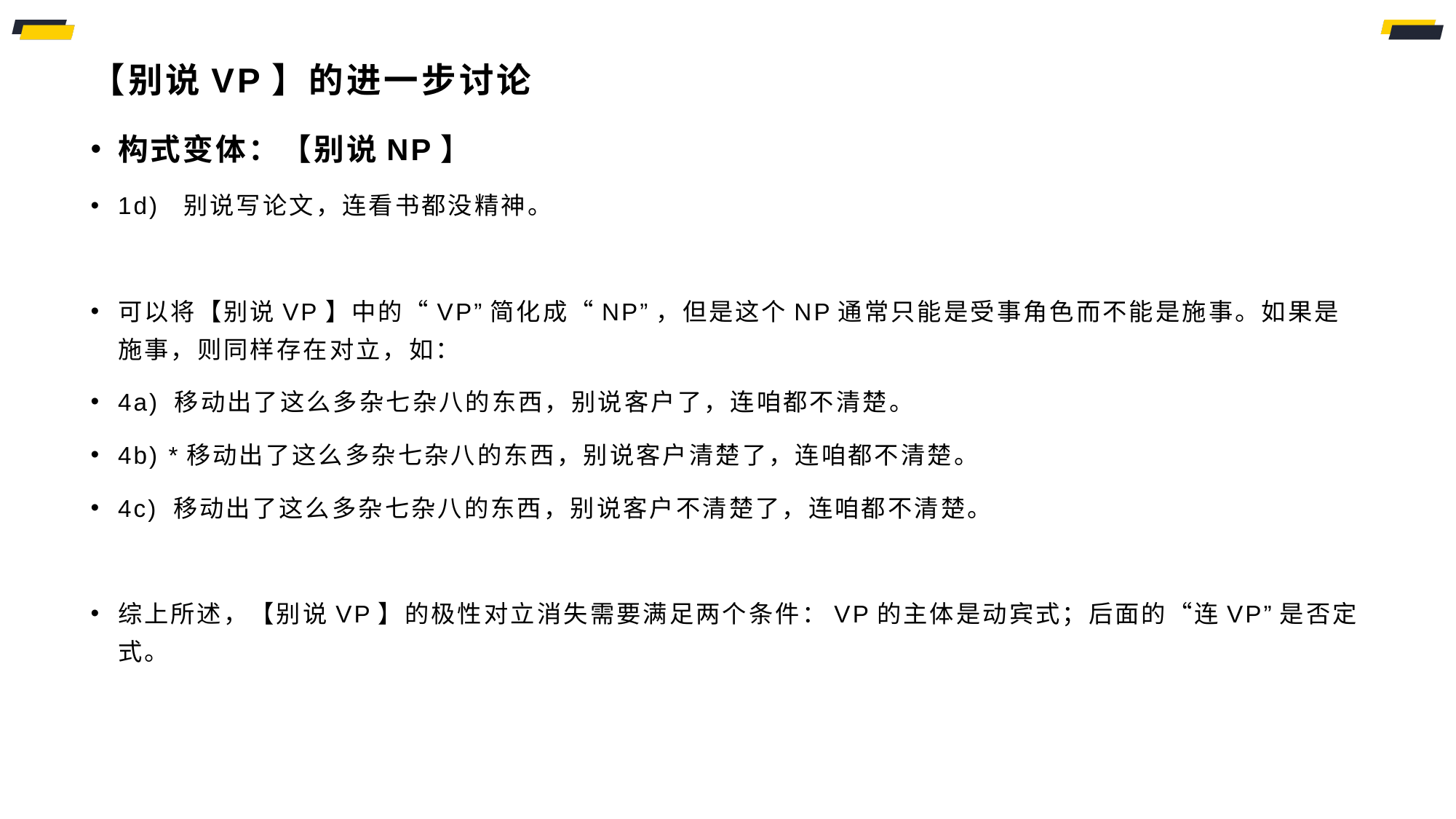

# 【别说VP】的进一步讨论
构式变体：【别说NP】
1d)  别说写论文，连看书都没精神。

可以将【别说VP】中的“VP”简化成“NP”，但是这个NP通常只能是受事角色而不能是施事。如果是施事，则同样存在对立，如：
4a) 移动出了这么多杂七杂八的东西，别说客户了，连咱都不清楚。
4b) *移动出了这么多杂七杂八的东西，别说客户清楚了，连咱都不清楚。
4c) 移动出了这么多杂七杂八的东西，别说客户不清楚了，连咱都不清楚。

综上所述，【别说VP】的极性对立消失需要满足两个条件：VP的主体是动宾式；后面的“连VP”是否定式。